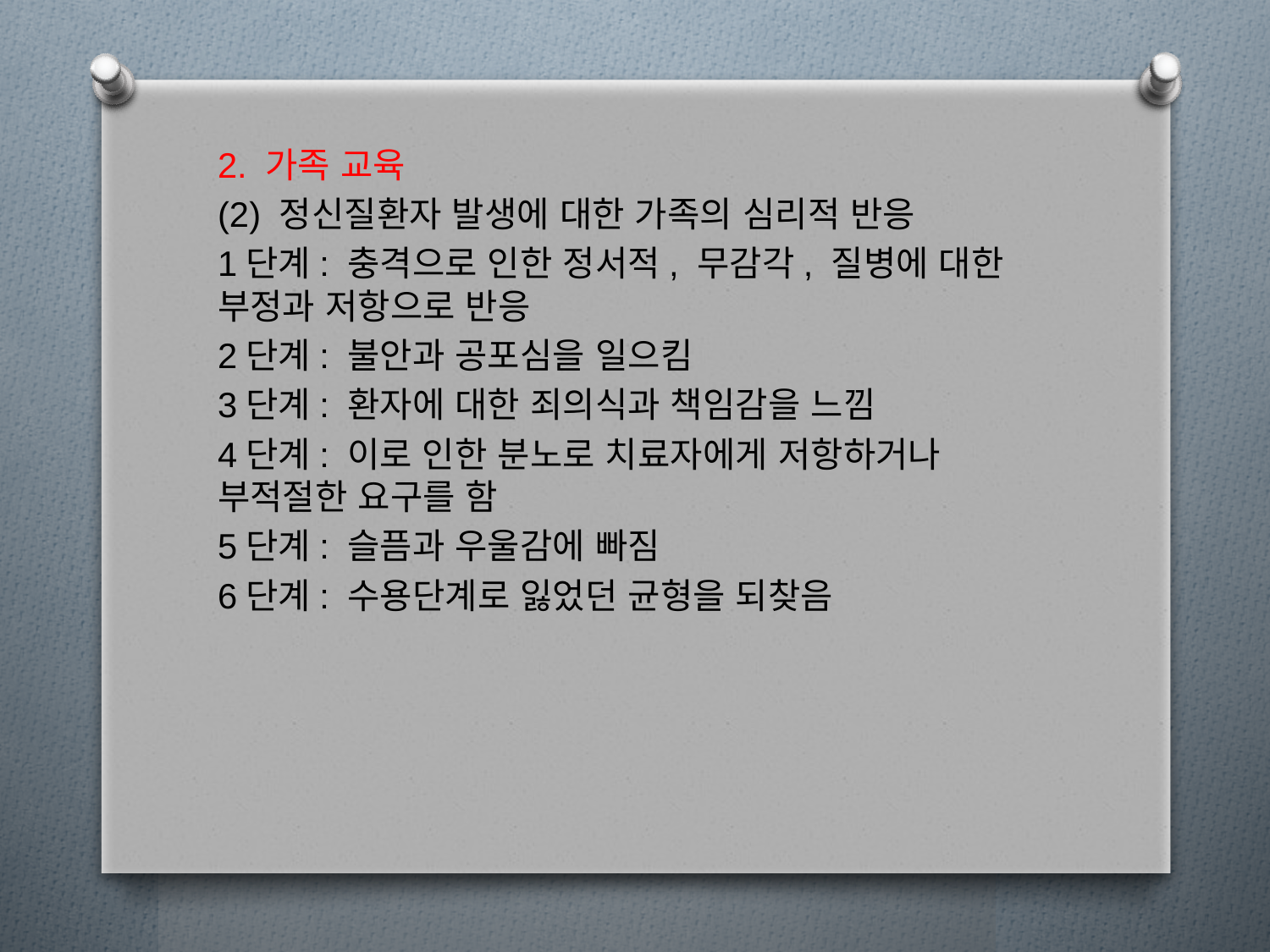

2. 가족 교육
(2) 정신질환자 발생에 대한 가족의 심리적 반응
1단계: 충격으로 인한 정서적, 무감각, 질병에 대한 부정과 저항으로 반응
2단계: 불안과 공포심을 일으킴
3단계: 환자에 대한 죄의식과 책임감을 느낌
4단계: 이로 인한 분노로 치료자에게 저항하거나 부적절한 요구를 함
5단계: 슬픔과 우울감에 빠짐
6단계: 수용단계로 잃었던 균형을 되찾음